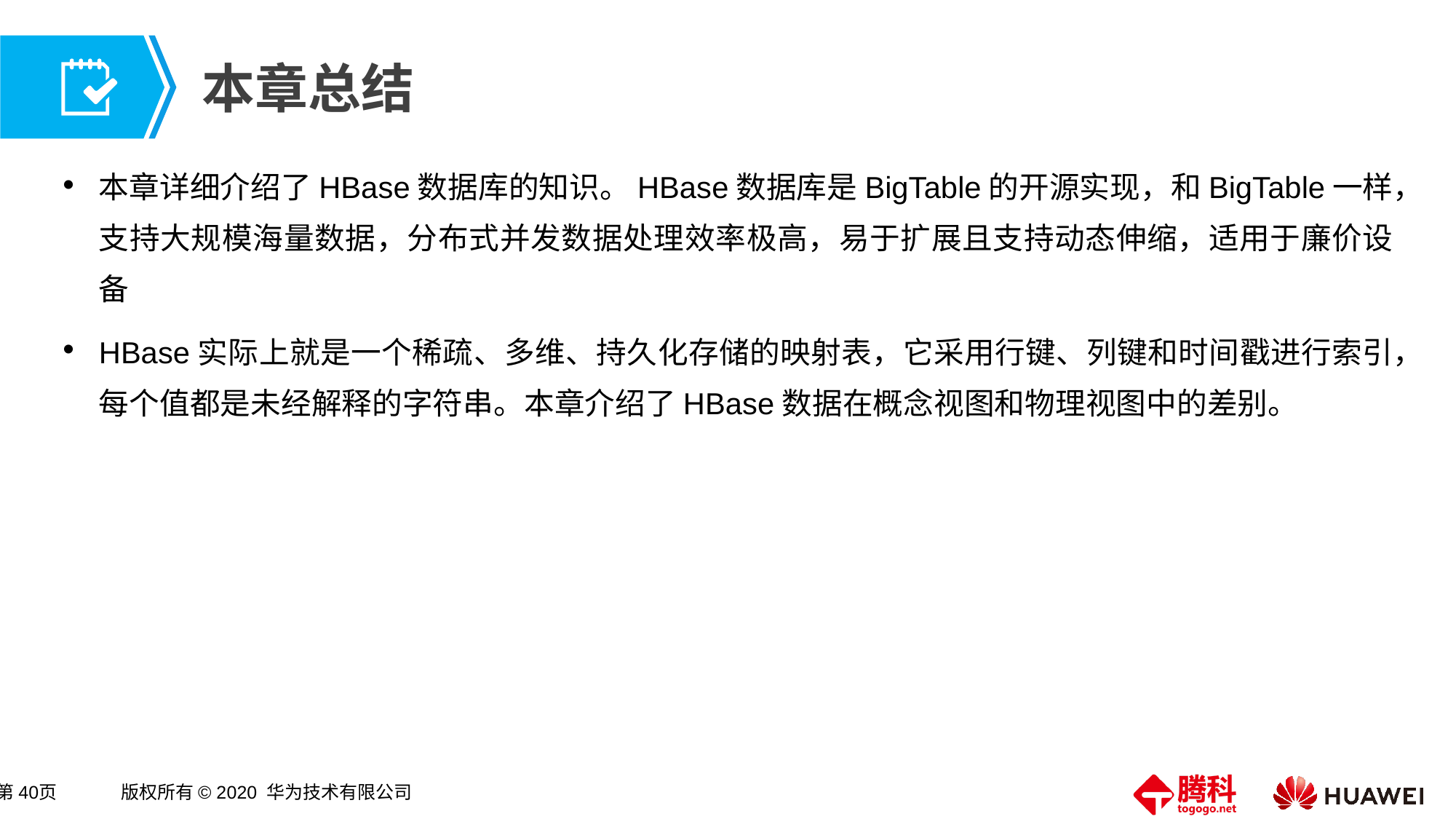

本章详细介绍了HBase数据库的知识。HBase数据库是BigTable的开源实现，和BigTable一样，支持大规模海量数据，分布式并发数据处理效率极高，易于扩展且支持动态伸缩，适用于廉价设备
HBase实际上就是一个稀疏、多维、持久化存储的映射表，它采用行键、列键和时间戳进行索引，每个值都是未经解释的字符串。本章介绍了HBase数据在概念视图和物理视图中的差别。